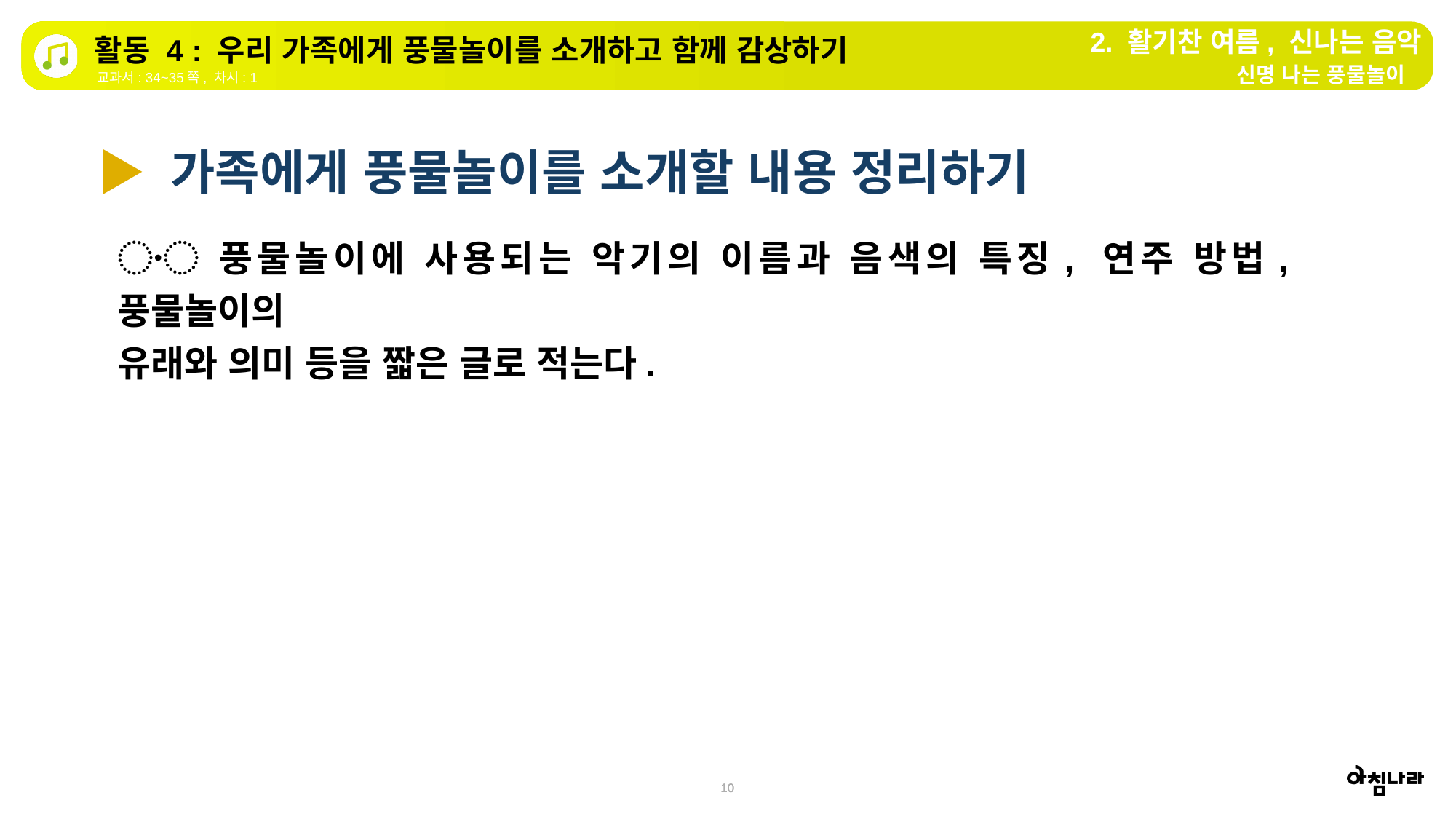

2. 활기찬 여름, 신나는 음악
활동 4 : 우리 가족에게 풍물놀이를 소개하고 함께 감상하기
신명 나는 풍물놀이
교과서: 34~35쪽, 차시: 1
▶ 가족에게 풍물놀이를 소개할 내용 정리하기
〮 풍물놀이에 사용되는 악기의 이름과 음색의 특징, 연주 방법, 풍물놀이의
유래와 의미 등을 짧은 글로 적는다.
10
10
10